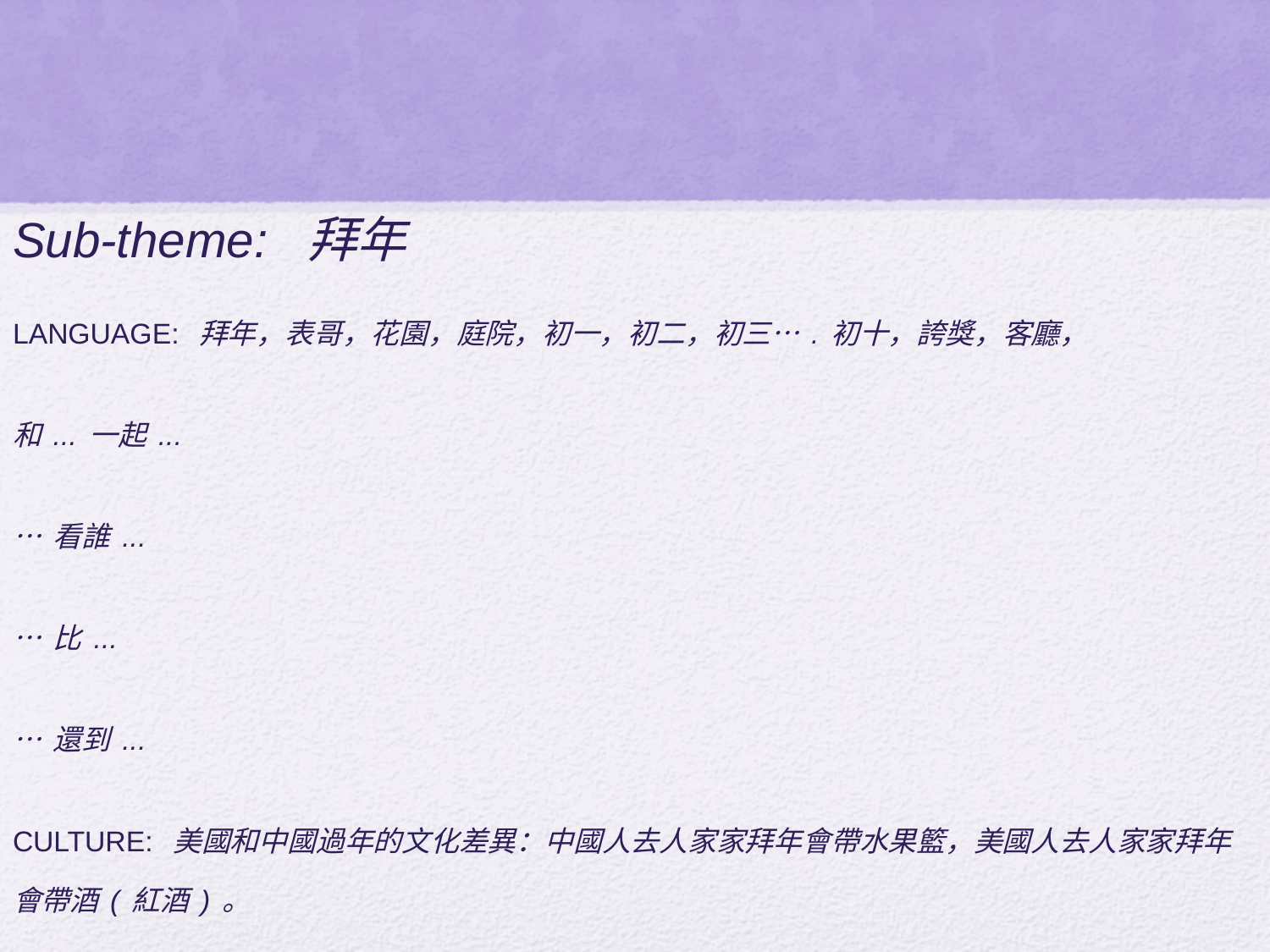

#
Sub-theme:  拜年
LANGUAGE: 拜年，表哥，花園，庭院，初一，初二，初三….初十，誇獎，客廳，
和...一起...
…看誰...
…比...
…還到...
CULTURE: 美國和中國過年的文化差異：中國人去人家家拜年會帶水果籃，美國人去人家家拜年會帶酒(紅酒)。
CONTENT: 社會